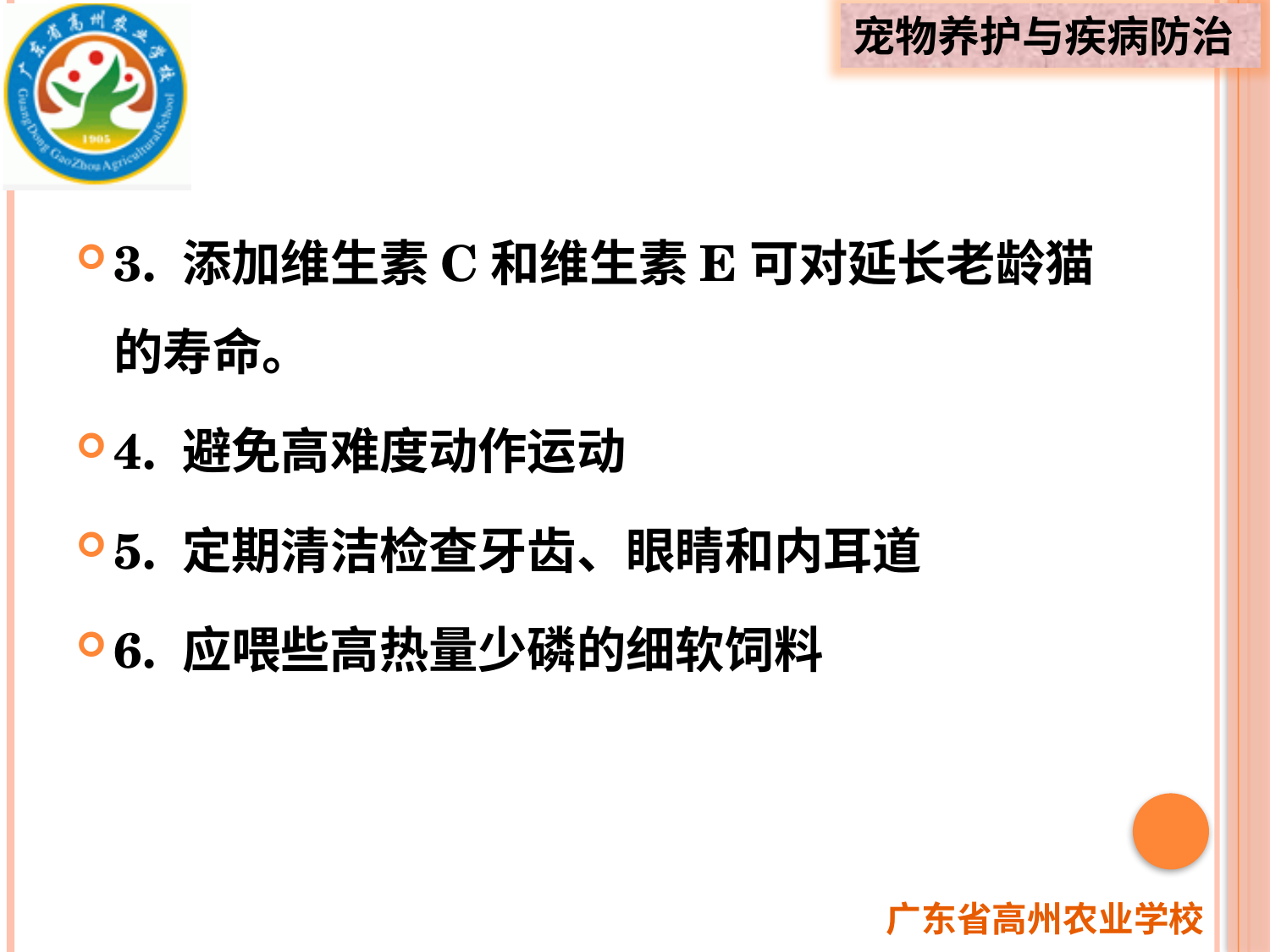

3. 添加维生素C和维生素E可对延长老龄猫的寿命。
4. 避免高难度动作运动
5. 定期清洁检查牙齿、眼睛和内耳道
6. 应喂些高热量少磷的细软饲料